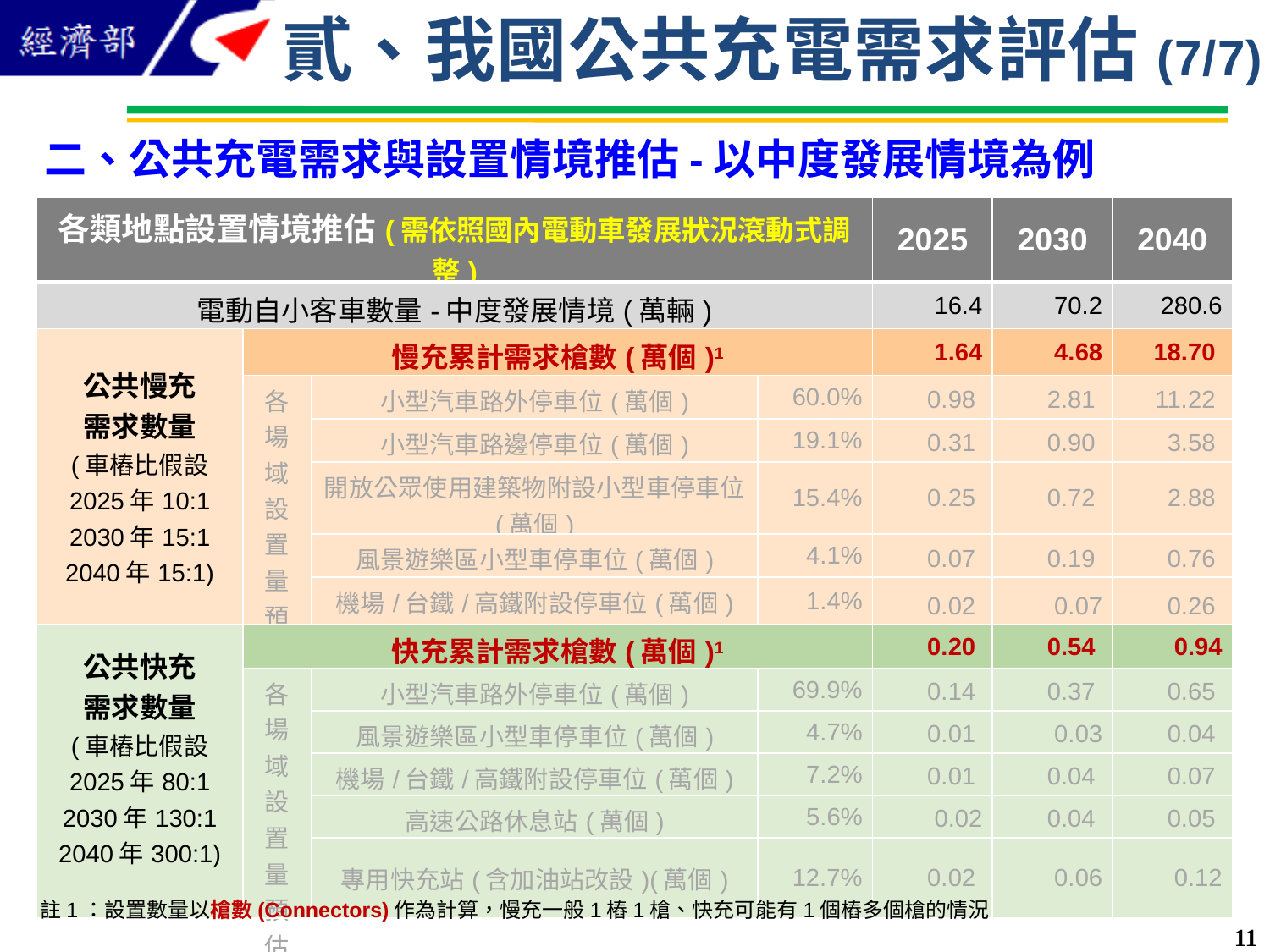

貳、我國公共充電需求評估(7/7)
二、公共充電需求與設置情境推估-以中度發展情境為例
| 各類地點設置情境推估(需依照國內電動車發展狀況滾動式調整) |  |  |  | 2025 | 2030 | 2040 |
| --- | --- | --- | --- | --- | --- | --- |
| 電動自小客車數量-中度發展情境(萬輛) |  |  |  | 16.4 | 70.2 | 280.6 |
| 公共慢充 需求數量 (車樁比假設 2025年10:1 2030年15:1 2040年15:1) | 慢充累計需求槍數(萬個)1 |  |  | 1.64 | 4.68 | 18.70 |
|  | 各場域設置量預估 | 小型汽車路外停車位(萬個) | 60.0% | 0.98 | 2.81 | 11.22 |
|  |  | 小型汽車路邊停車位(萬個) | 19.1% | 0.31 | 0.90 | 3.58 |
|  |  | 開放公眾使用建築物附設小型車停車位(萬個) | 15.4% | 0.25 | 0.72 | 2.88 |
|  |  | 風景遊樂區小型車停車位(萬個) | 4.1% | 0.07 | 0.19 | 0.76 |
|  |  | 機場/台鐵/高鐵附設停車位(萬個) | 1.4% | 0.02 | 0.07 | 0.26 |
| 公共快充 需求數量 (車樁比假設 2025年80:1 2030年130:1 2040年300:1) | 快充累計需求槍數(萬個)1 |  |  | 0.20 | 0.54 | 0.94 |
|  | 各場域設置量預估 | 小型汽車路外停車位(萬個) | 69.9% | 0.14 | 0.37 | 0.65 |
|  |  | 風景遊樂區小型車停車位(萬個) | 4.7% | 0.01 | 0.03 | 0.04 |
|  |  | 機場/台鐵/高鐵附設停車位(萬個) | 7.2% | 0.01 | 0.04 | 0.07 |
|  |  | 高速公路休息站(萬個) | 5.6% | 0.02 | 0.04 | 0.05 |
|  |  | 專用快充站(含加油站改設)(萬個) | 12.7% | 0.02 | 0.06 | 0.12 |
註1：設置數量以槍數(Connectors)作為計算，慢充一般1樁1槍、快充可能有1個樁多個槍的情況
11